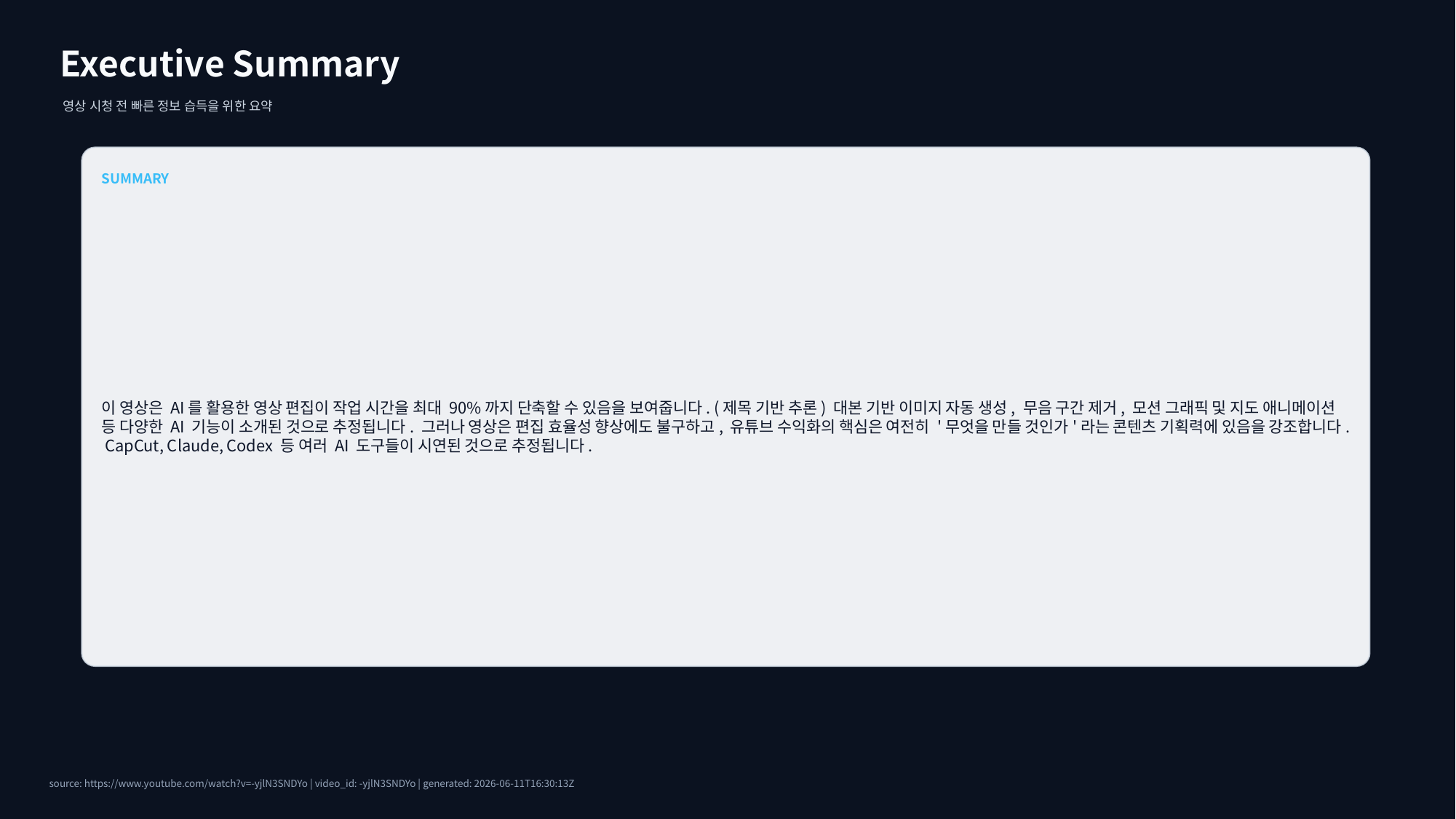

Executive Summary
영상 시청 전 빠른 정보 습득을 위한 요약

SUMMARY
이 영상은 AI를 활용한 영상 편집이 작업 시간을 최대 90%까지 단축할 수 있음을 보여줍니다. (제목 기반 추론) 대본 기반 이미지 자동 생성, 무음 구간 제거, 모션 그래픽 및 지도 애니메이션 등 다양한 AI 기능이 소개된 것으로 추정됩니다. 그러나 영상은 편집 효율성 향상에도 불구하고, 유튜브 수익화의 핵심은 여전히 '무엇을 만들 것인가'라는 콘텐츠 기획력에 있음을 강조합니다. CapCut, Claude, Codex 등 여러 AI 도구들이 시연된 것으로 추정됩니다.
source: https://www.youtube.com/watch?v=-yjlN3SNDYo | video_id: -yjlN3SNDYo | generated: 2026-06-11T16:30:13Z